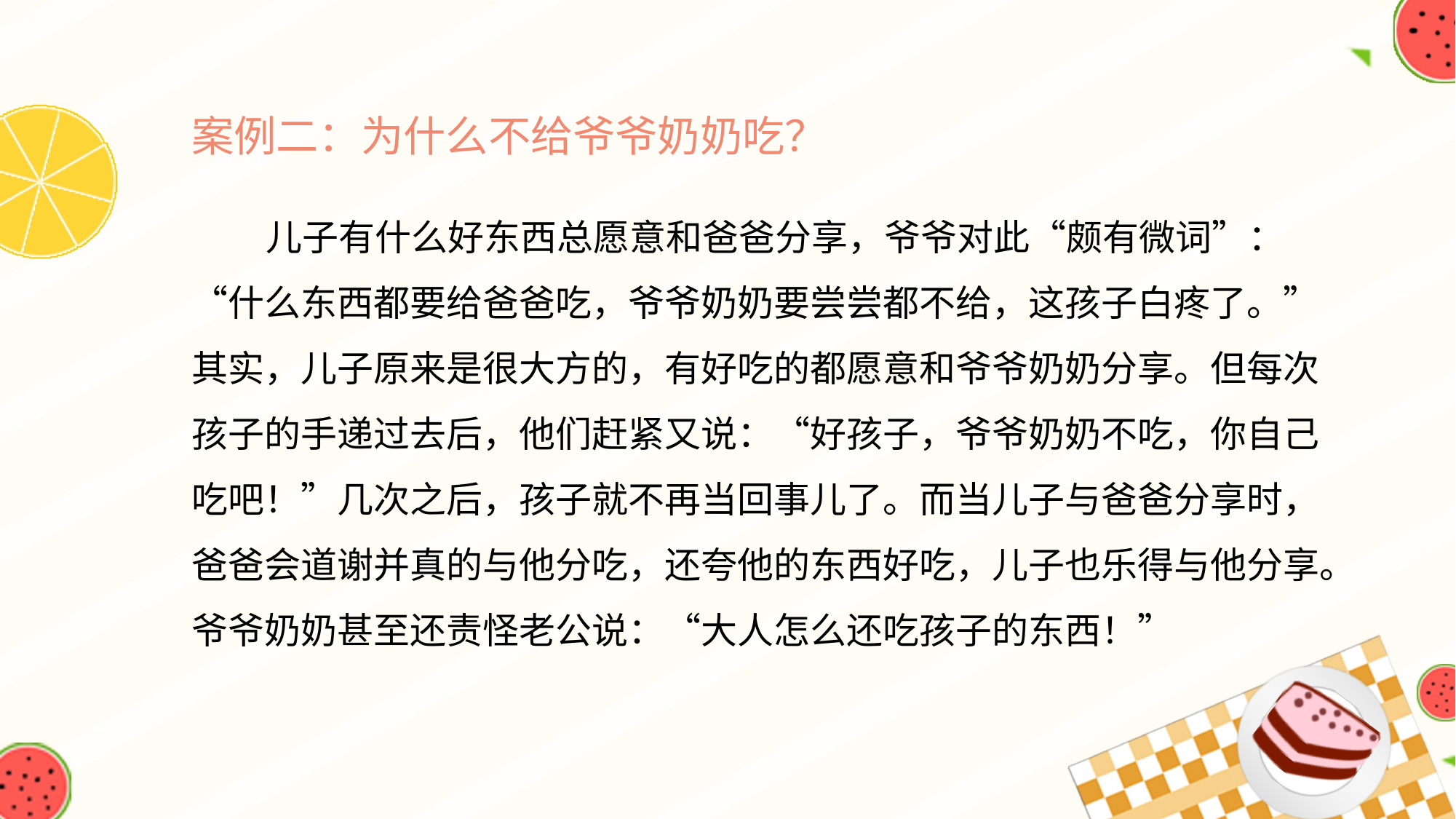

案例二：为什么不给爷爷奶奶吃？

        儿子有什么好东西总愿意和爸爸分享，爷爷对此“颇有微词”：“什么东西都要给爸爸吃，爷爷奶奶要尝尝都不给，这孩子白疼了。”其实，儿子原来是很大方的，有好吃的都愿意和爷爷奶奶分享。但每次孩子的手递过去后，他们赶紧又说：“好孩子，爷爷奶奶不吃，你自己吃吧！”几次之后，孩子就不再当回事儿了。而当儿子与爸爸分享时，爸爸会道谢并真的与他分吃，还夸他的东西好吃，儿子也乐得与他分享。爷爷奶奶甚至还责怪老公说：“大人怎么还吃孩子的东西！”